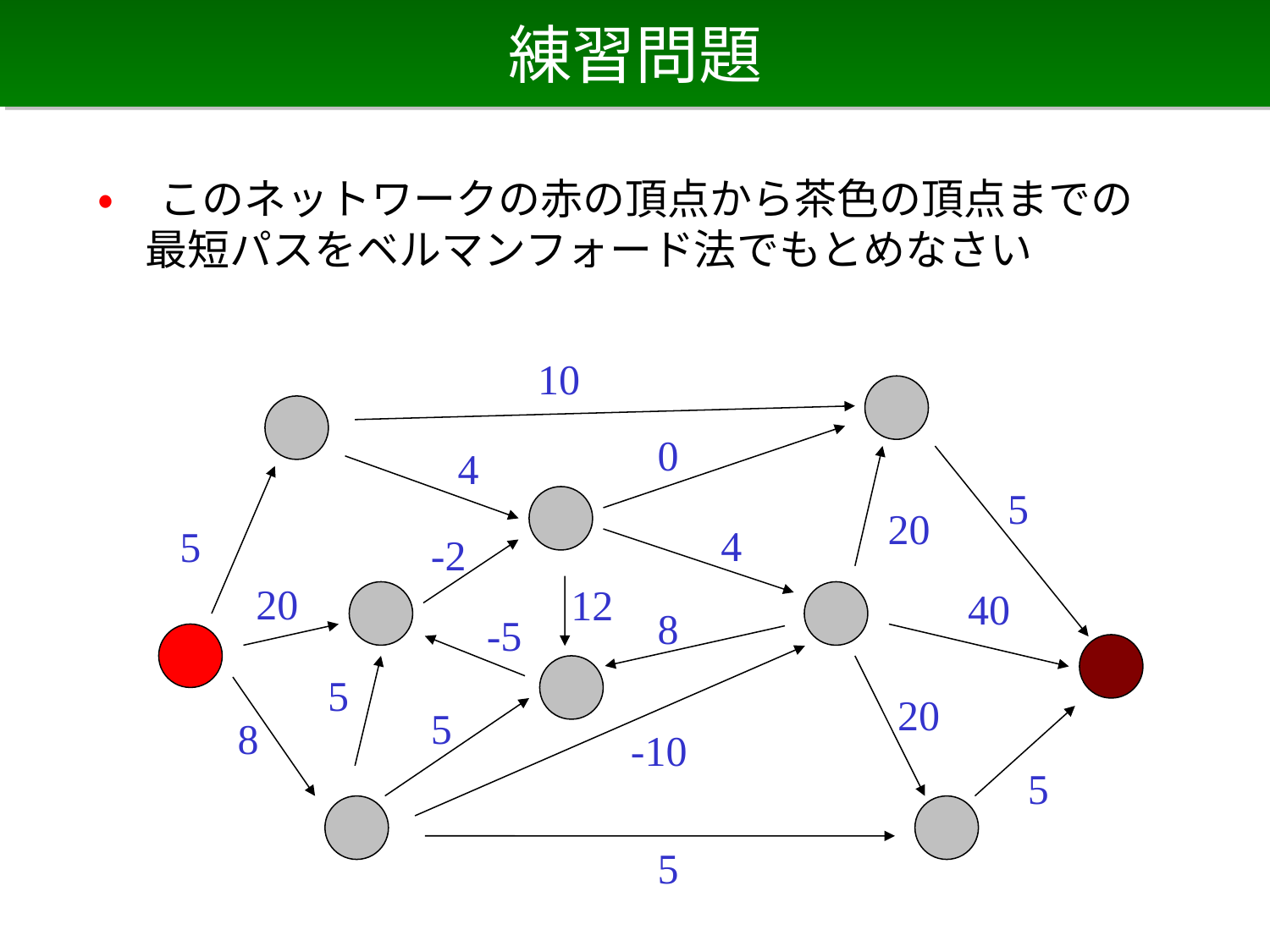

# 練習問題
• このネットワークの赤の頂点から茶色の頂点までの最短パスをベルマンフォード法でもとめなさい
10

0

4

5

20
4
5
-2

20
12

40

8
-5

5

20
5

8

-10
5

5